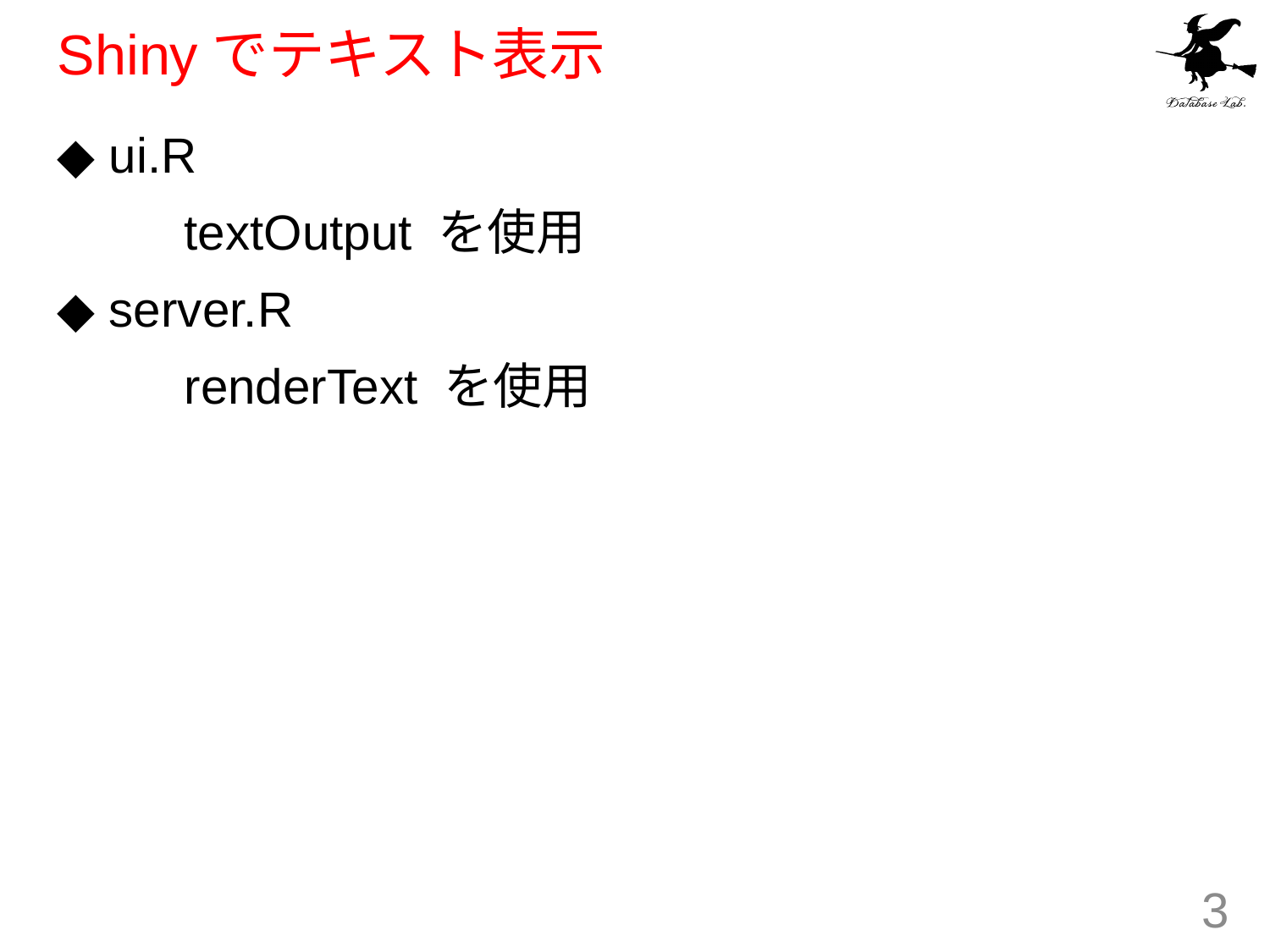

# Shinyでテキスト表示
◆ ui.R
	textOutput を使用
◆ server.R
	renderText を使用

3